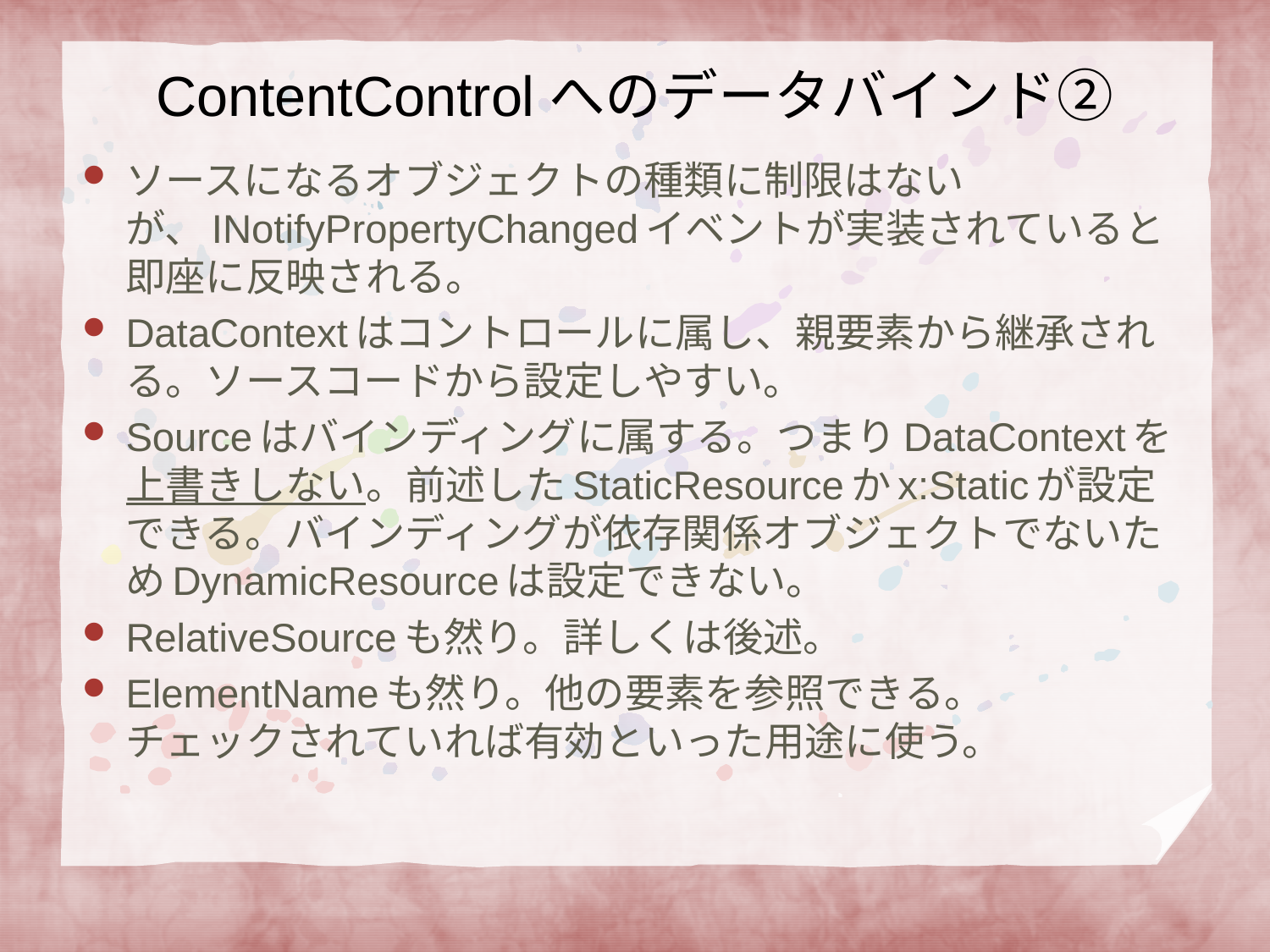

# ContentControlへのデータバインド②
ソースになるオブジェクトの種類に制限はないが、INotifyPropertyChangedイベントが実装されていると即座に反映される。
DataContextはコントロールに属し、親要素から継承される。ソースコードから設定しやすい。
Sourceはバインディングに属する。つまりDataContextを上書きしない。前述したStaticResourceかx:Staticが設定できる。バインディングが依存関係オブジェクトでないためDynamicResourceは設定できない。
RelativeSourceも然り。詳しくは後述。
ElementNameも然り。他の要素を参照できる。
チェックされていれば有効といった用途に使う。